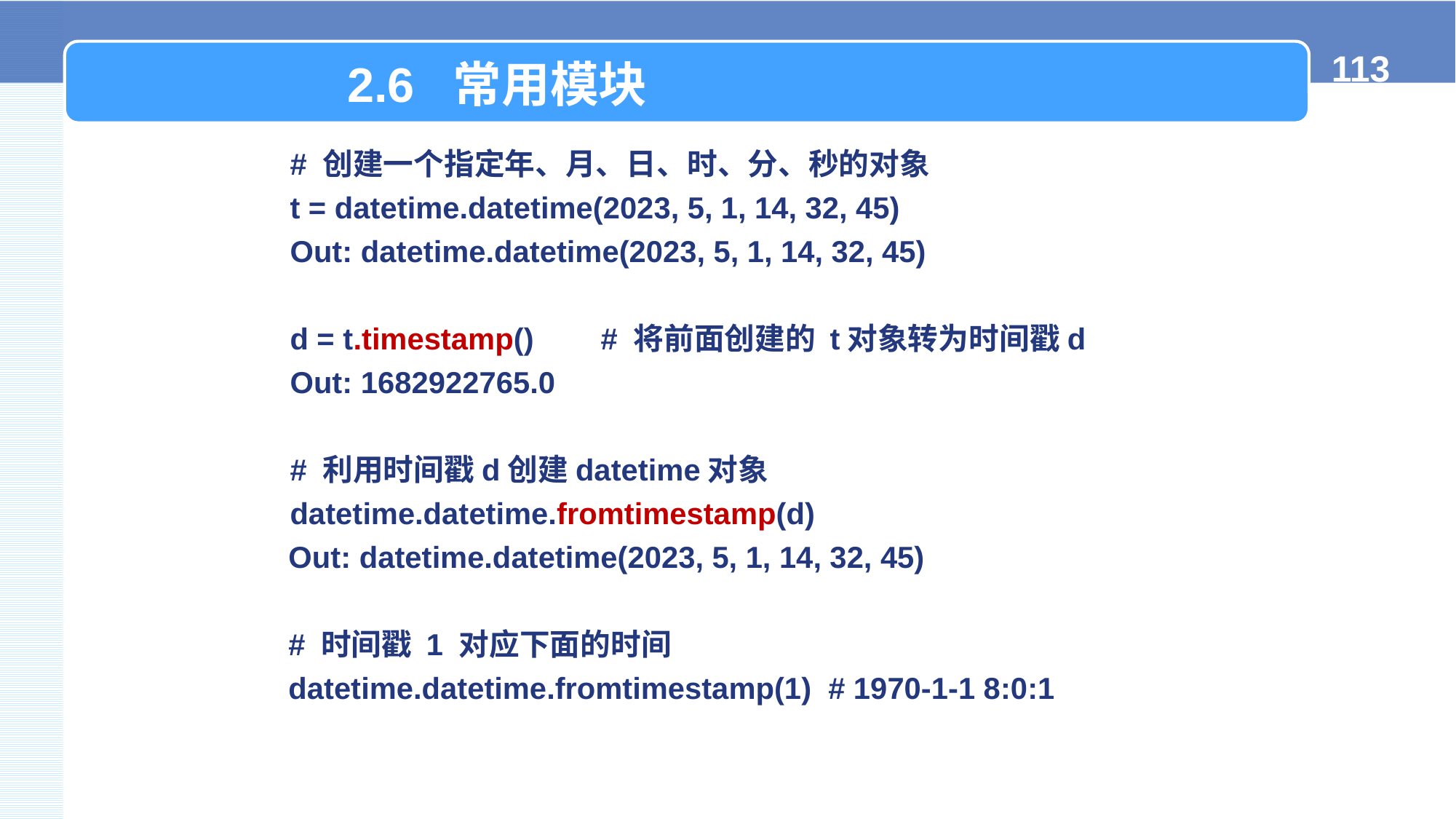

2.6  常用模块
# 创建一个指定年、月、日、时、分、秒的对象
t = datetime.datetime(2023, 5, 1, 14, 32, 45)
Out: datetime.datetime(2023, 5, 1, 14, 32, 45)

d = t.timestamp()        # 将前面创建的 t对象转为时间戳d
Out: 1682922765.0

# 利用时间戳d创建datetime对象
datetime.datetime.fromtimestamp(d)
     Out: datetime.datetime(2023, 5, 1, 14, 32, 45)

     # 时间戳 1 对应下面的时间
     datetime.datetime.fromtimestamp(1)  # 1970-1-1 8:0:1